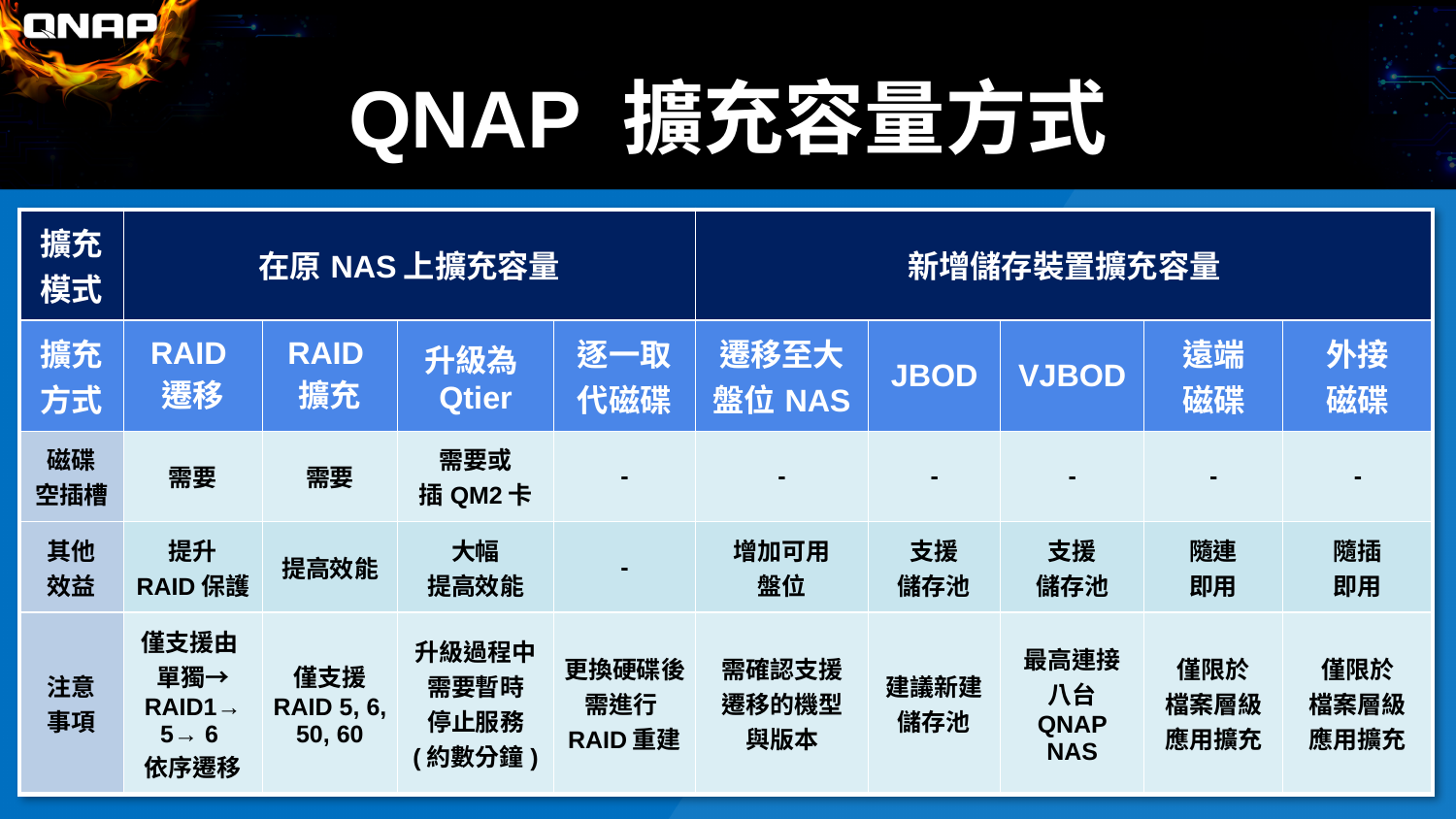

# QNAP 擴充容量方式
| 擴充 模式 | 在原NAS上擴充容量 |  |  |  | 新增儲存裝置擴充容量 |  |  |  |  |
| --- | --- | --- | --- | --- | --- | --- | --- | --- | --- |
| 擴充 方式 | RAID 遷移 | RAID 擴充 | 升級為Qtier | 逐一取代磁碟 | 遷移至大盤位NAS | JBOD | VJBOD | 遠端 磁碟 | 外接 磁碟 |
| 磁碟 空插槽 | 需要 | 需要 | 需要或 插QM2卡 | - | - | - | - | - | - |
| 其他 效益 | 提升 RAID保護 | 提高效能 | 大幅 提高效能 | - | 增加可用 盤位 | 支援 儲存池 | 支援 儲存池 | 隨連 即用 | 隨插 即用 |
| 注意 事項 | 僅支援由 單獨→ RAID1→ 5→ 6 依序遷移 | 僅支援 RAID 5, 6, 50, 60 | 升級過程中需要暫時 停止服務 (約數分鐘) | 更換硬碟後需進行RAID重建 | 需確認支援 遷移的機型 與版本 | 建議新建儲存池 | 最高連接 八台 QNAP NAS | 僅限於 檔案層級 應用擴充 | 僅限於 檔案層級 應用擴充 |